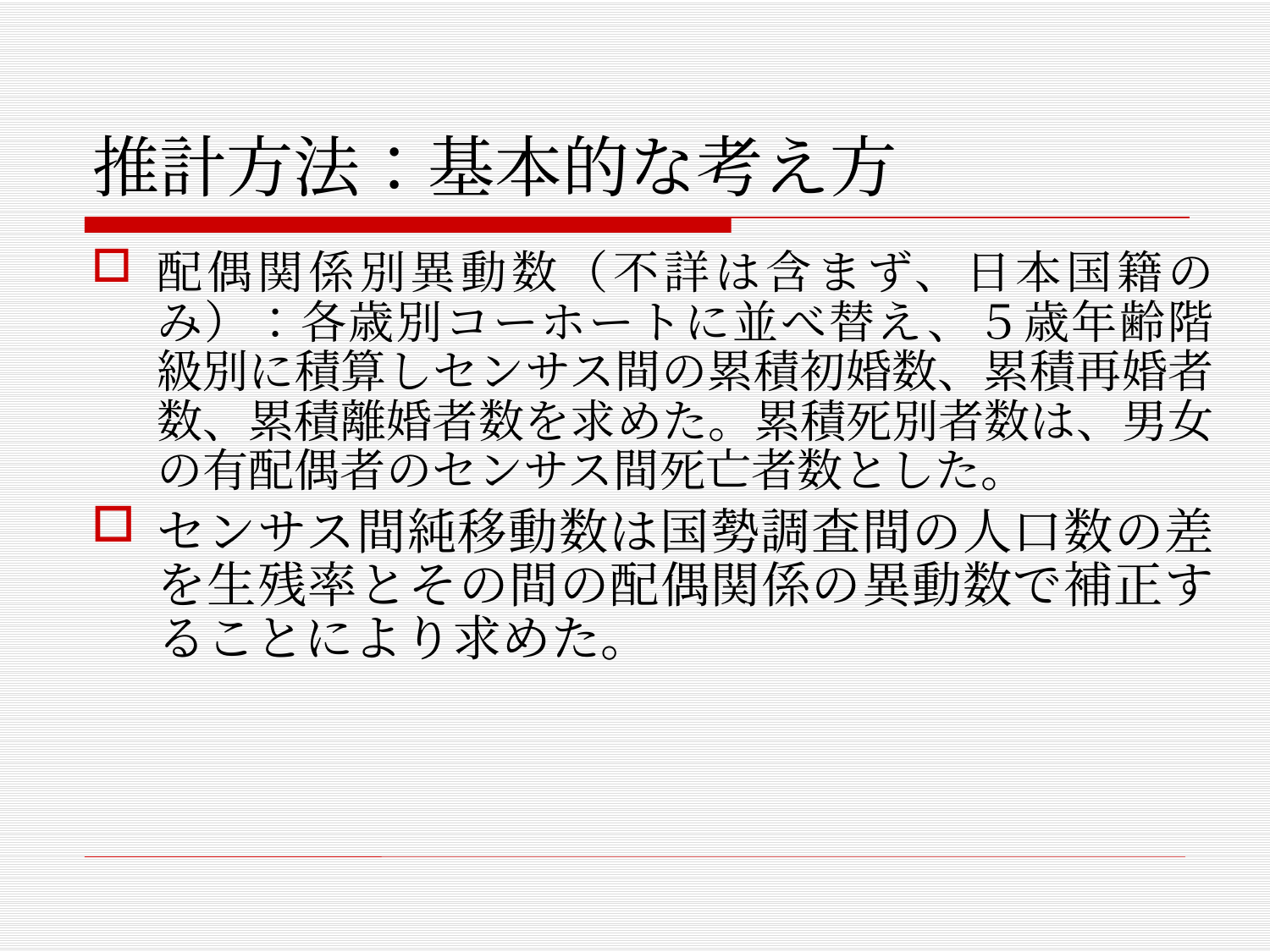

# 推計方法：基本的な考え方
配偶関係別異動数（不詳は含まず、日本国籍のみ）：各歳別コーホートに並べ替え、５歳年齢階級別に積算しセンサス間の累積初婚数、累積再婚者数、累積離婚者数を求めた。累積死別者数は、男女の有配偶者のセンサス間死亡者数とした。
センサス間純移動数は国勢調査間の人口数の差を生残率とその間の配偶関係の異動数で補正することにより求めた。